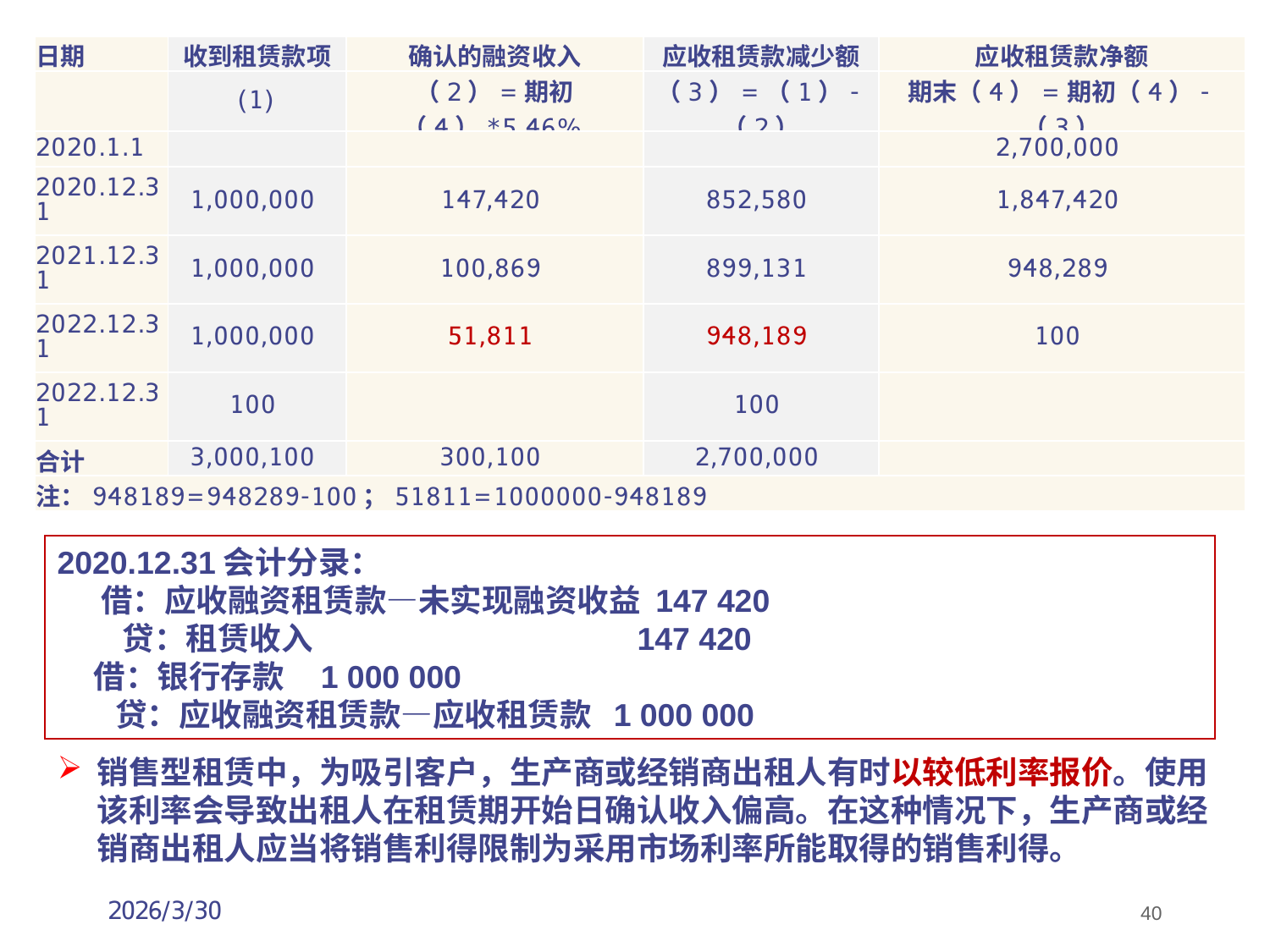

| 日期 | 收到租赁款项 | 确认的融资收入 | 应收租赁款减少额 | 应收租赁款净额 |
| --- | --- | --- | --- | --- |
|  | (1) | （2）=期初（4）\*5.46% | （3）=（1）-（2） | 期末（4）=期初（4）-（3） |
| 2020.1.1 |  |  |  | 2,700,000 |
| 2020.12.31 | 1,000,000 | 147,420 | 852,580 | 1,847,420 |
| 2021.12.31 | 1,000,000 | 100,869 | 899,131 | 948,289 |
| 2022.12.31 | 1,000,000 | 51,811 | 948,189 | 100 |
| 2022.12.31 | 100 |  | 100 |  |
| 合计 | 3,000,100 | 300,100 | 2,700,000 |  |
| 注：948189=948289-100；51811=1000000-948189 |  |  |  |  |
2020.12.31会计分录：
     借：应收融资租赁款—未实现融资收益 147 420
        贷：租赁收入                                            147 420
    借：银行存款    1 000 000
       贷：应收融资租赁款—应收租赁款  1 000 000
销售型租赁中，为吸引客户，生产商或经销商出租人有时以较低利率报价。使用该利率会导致出租人在租赁期开始日确认收入偏高。在这种情况下，生产商或经销商出租人应当将销售利得限制为采用市场利率所能取得的销售利得。
2026/3/30
40